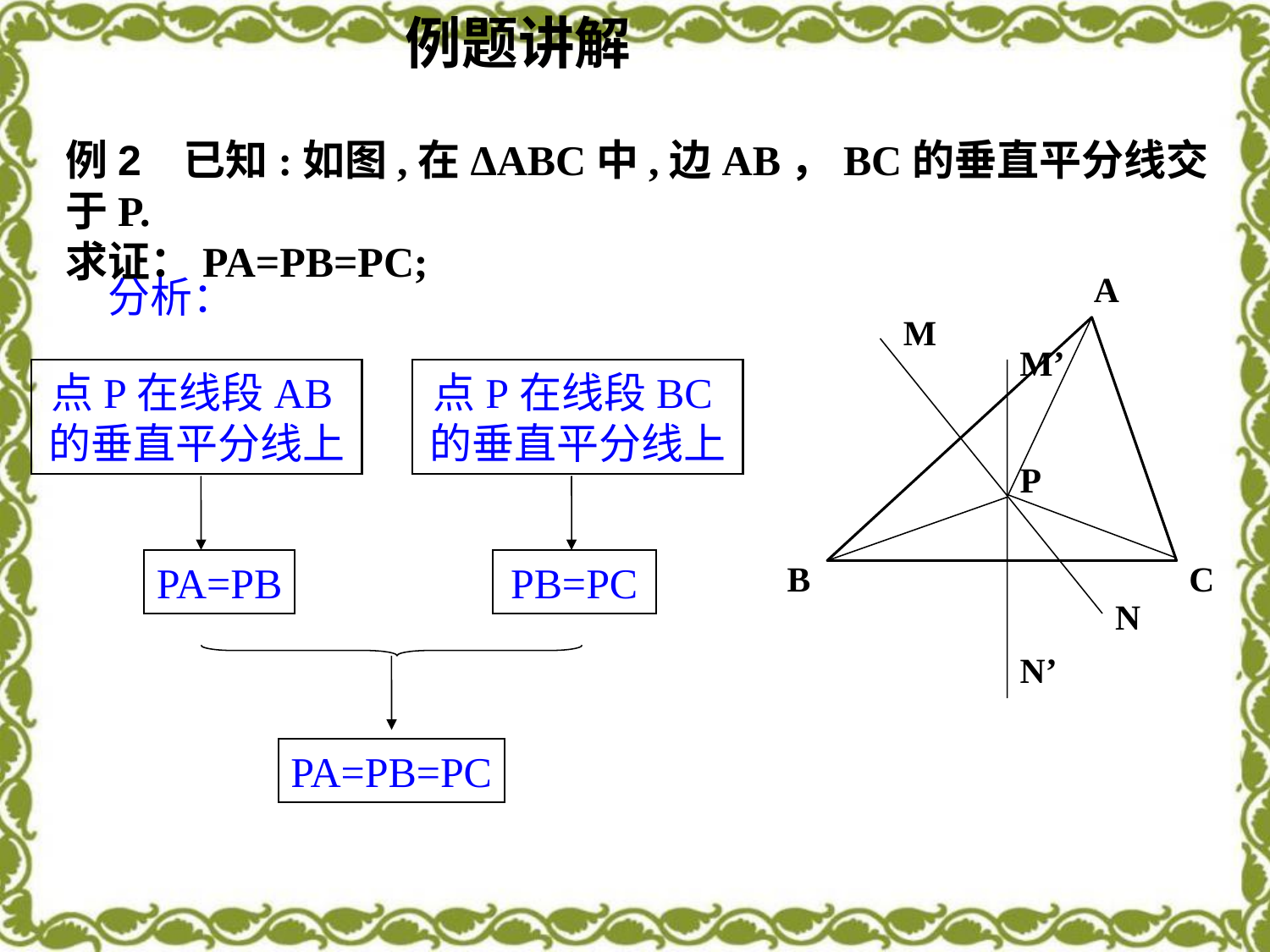

例题讲解
例2   已知:如图,在ΔABC中,边AB，BC的垂直平分线交于P.
求证：PA=PB=PC;
A
M

M’
P
B
C
N
N’
分析：
点P在线段AB的垂直平分线上

PA=PB
点P在线段BC的垂直平分线上

PB=PC

PA=PB=PC